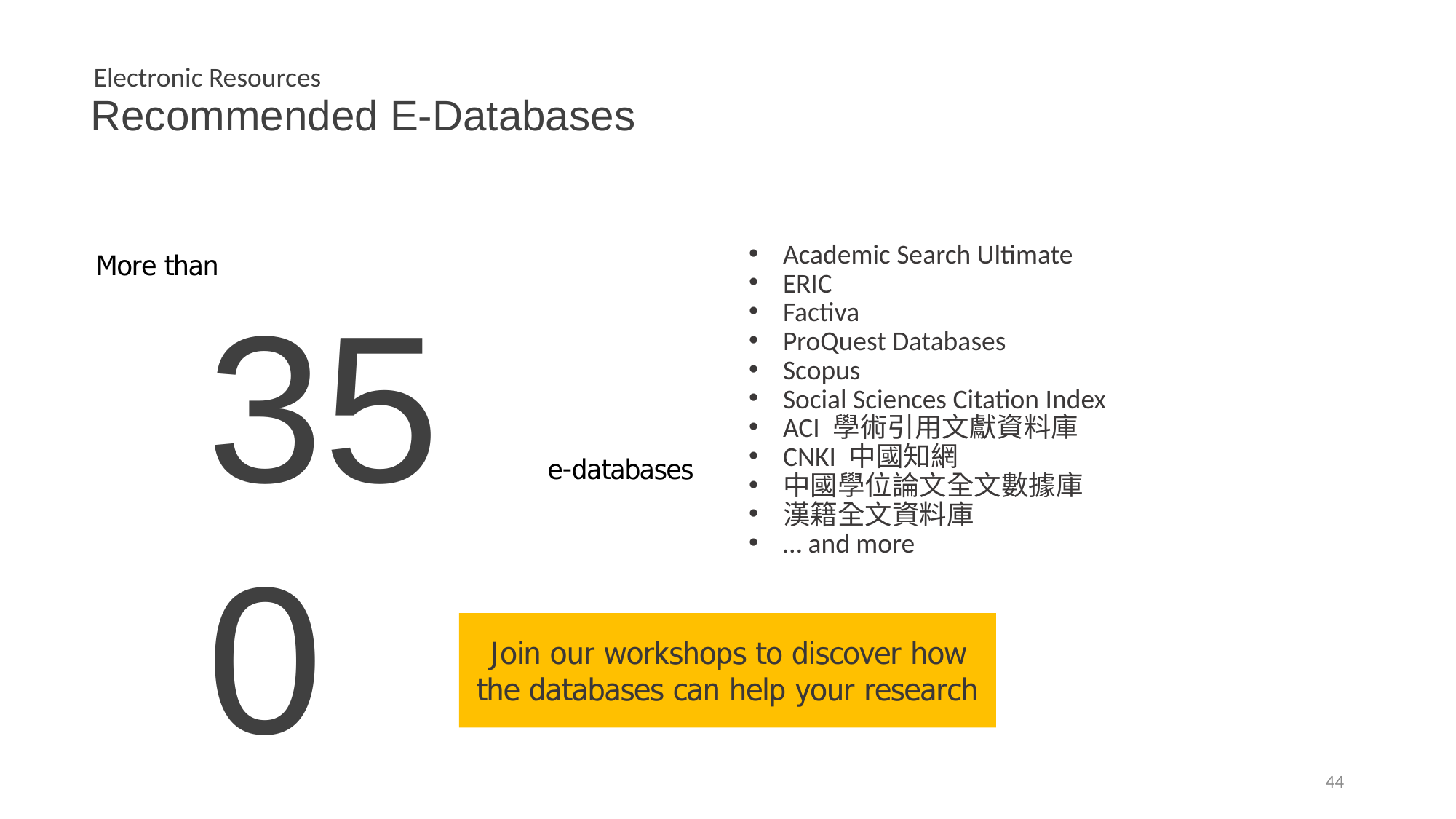

Electronic Resources
Recommended E-Databases
Academic Search Ultimate
ERIC
Factiva
ProQuest Databases
Scopus
Social Sciences Citation Index
ACI 學術引用文獻資料庫
CNKI 中國知網
中國學位論文全文數據庫
漢籍全文資料庫
… and more
More than
350
e-databases
Join our workshops to discover how the databases can help your research
44